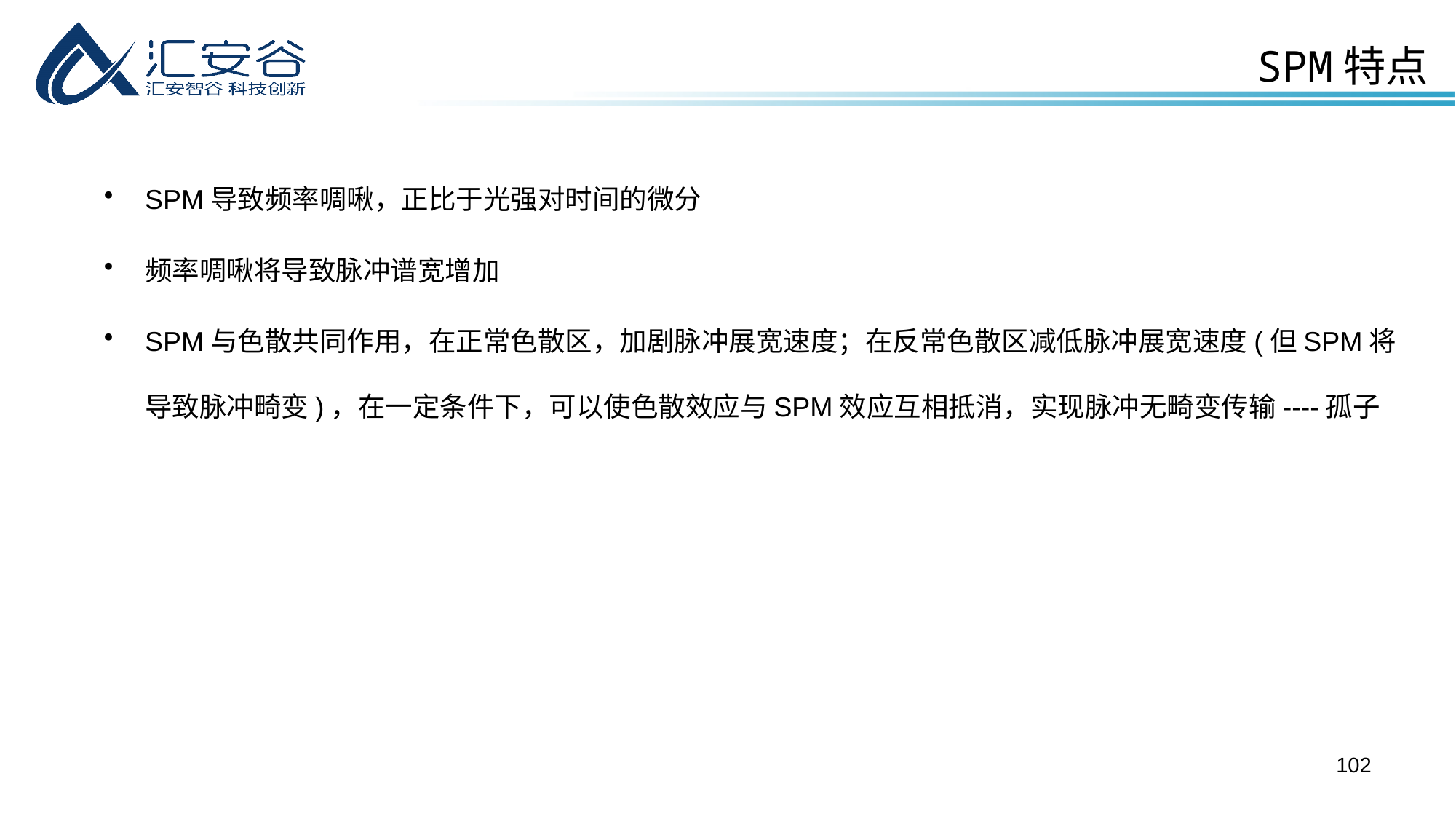

SPM特点
SPM导致频率啁啾，正比于光强对时间的微分
频率啁啾将导致脉冲谱宽增加
SPM与色散共同作用，在正常色散区，加剧脉冲展宽速度；在反常色散区减低脉冲展宽速度(但SPM将导致脉冲畸变)，在一定条件下，可以使色散效应与SPM效应互相抵消，实现脉冲无畸变传输----孤子

102